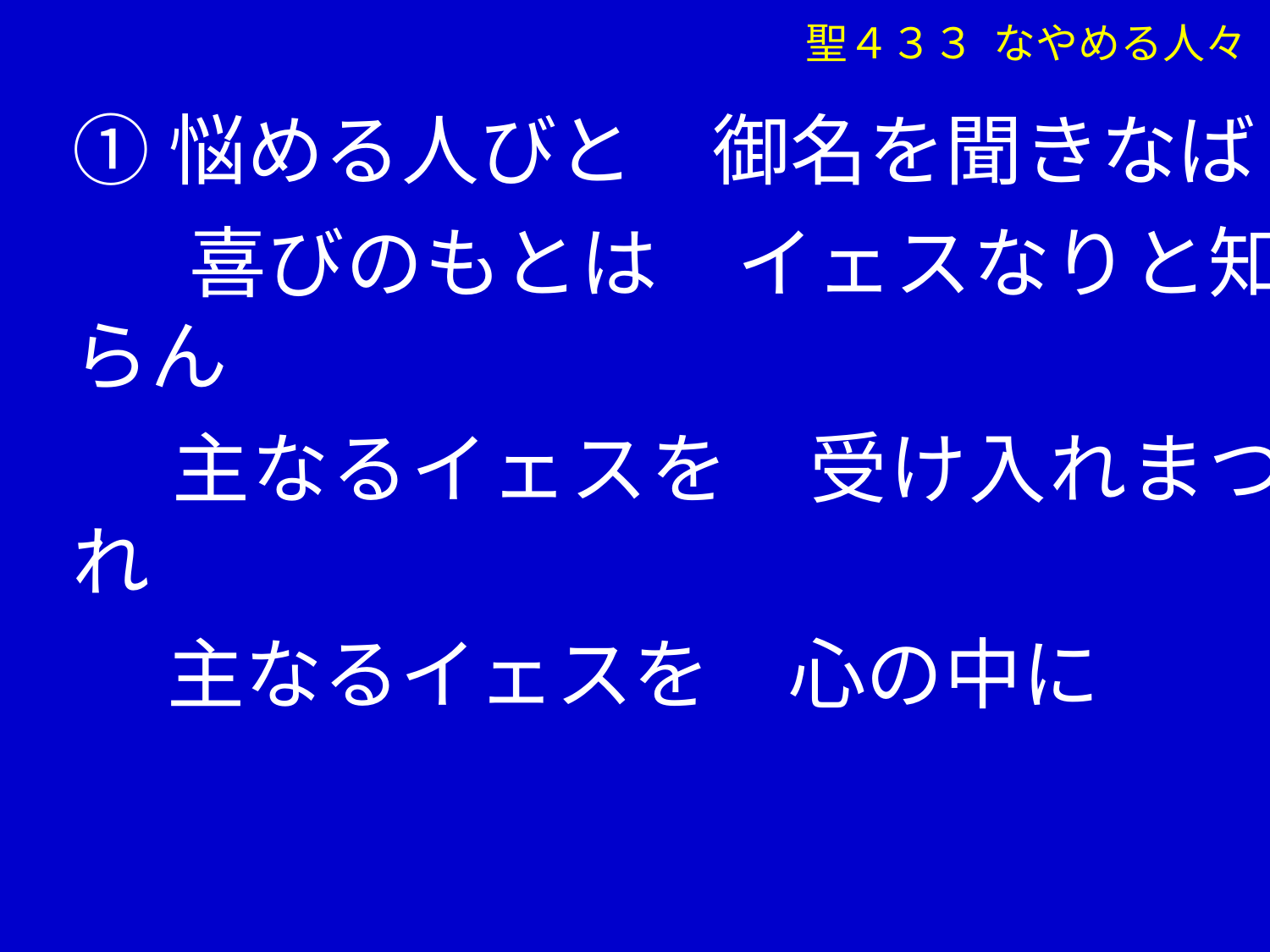

①悩める人びと　御名を聞きなば
 　喜びのもとは　イェスなりと知らん
　 主なるイェスを　受け入れまつれ
　 主なるイェスを　心の中に
聖４３３  なやめる人々